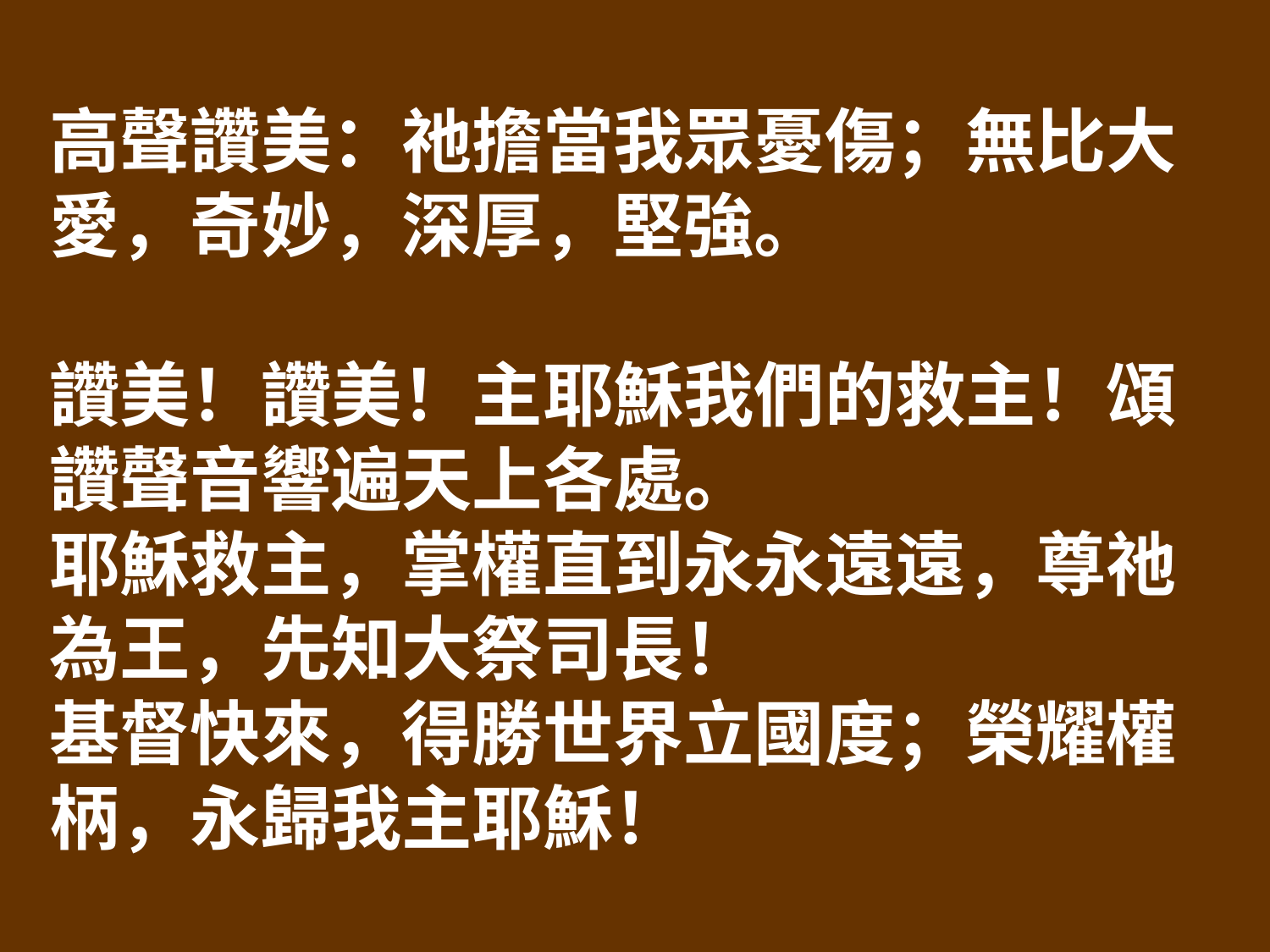

高聲讚美：祂擔當我眾憂傷；無比大愛，奇妙，深厚，堅強。

讚美！讚美！主耶穌我們的救主！頌讚聲音響遍天上各處。
耶穌救主，掌權直到永永遠遠，尊祂為王，先知大祭司長！
基督快來，得勝世界立國度；榮耀權柄，永歸我主耶穌！